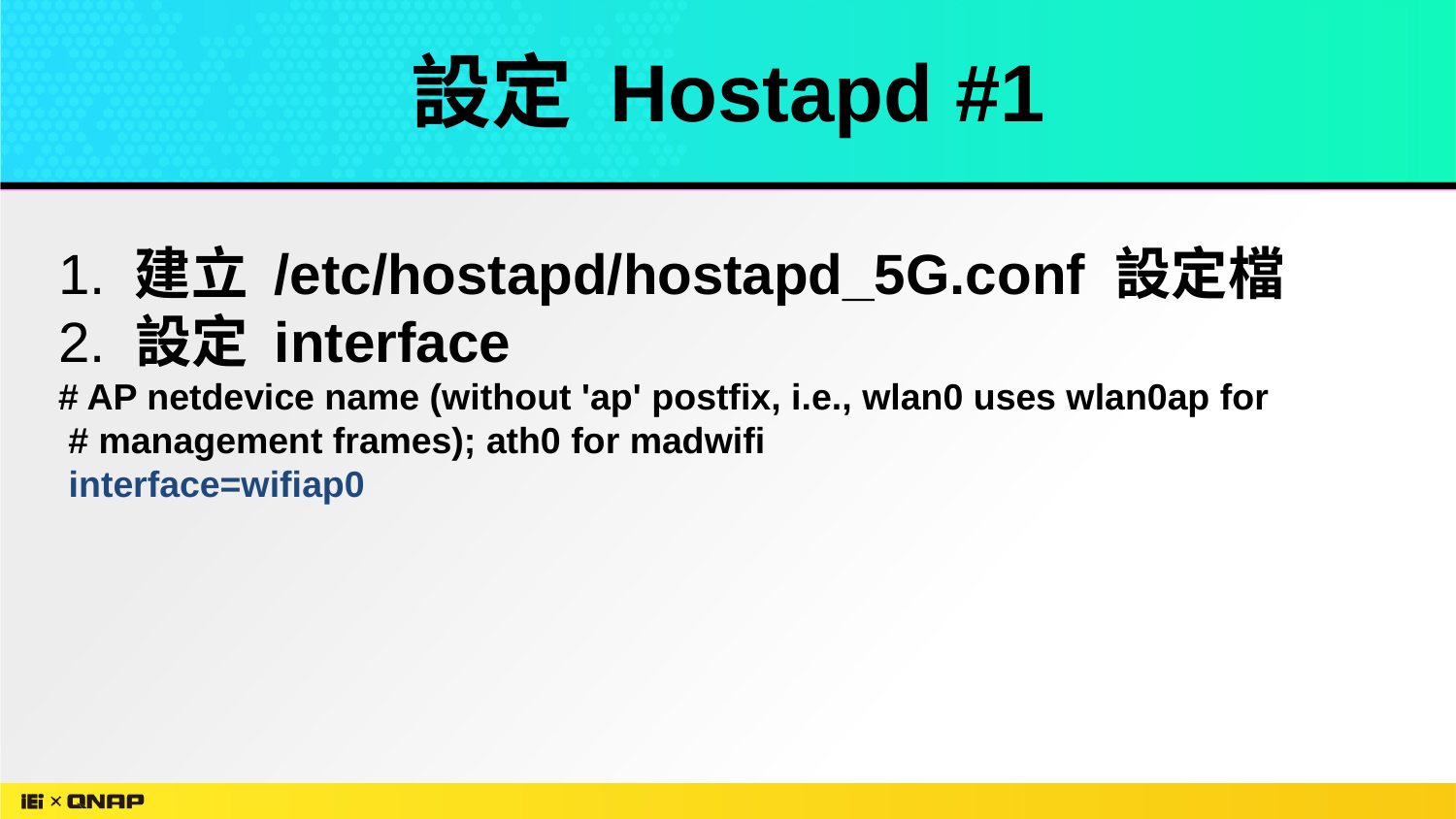

設定 Hostapd #1
1. 建立 /etc/hostapd/hostapd_5G.conf 設定檔
2. 設定 interface
# AP netdevice name (without 'ap' postfix, i.e., wlan0 uses wlan0ap for # management frames); ath0 for madwifi interface=wifiap0